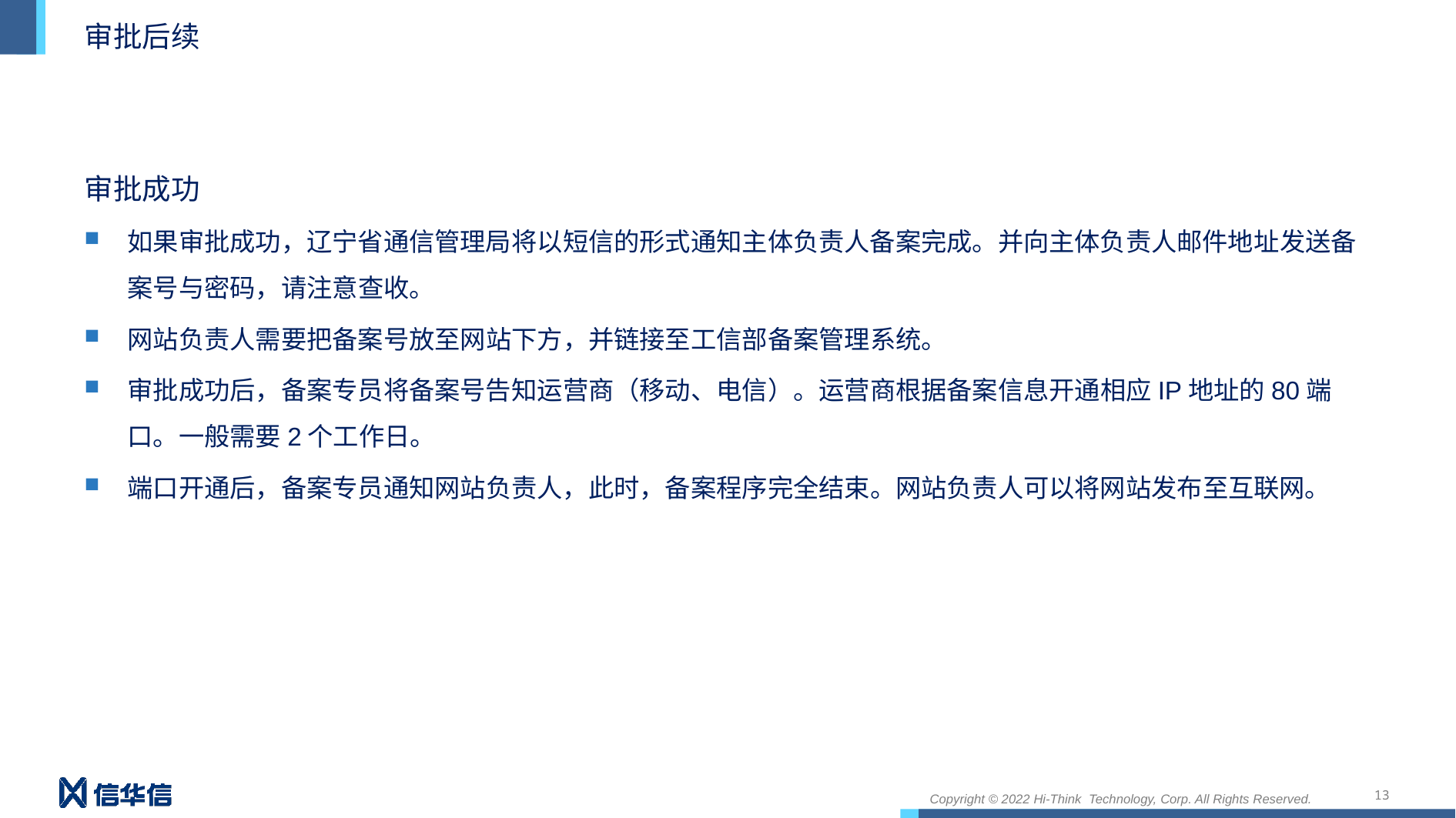

# 审批后续
审批成功
如果审批成功，辽宁省通信管理局将以短信的形式通知主体负责人备案完成。并向主体负责人邮件地址发送备案号与密码，请注意查收。
网站负责人需要把备案号放至网站下方，并链接至工信部备案管理系统。
审批成功后，备案专员将备案号告知运营商（移动、电信）。运营商根据备案信息开通相应IP地址的80端口。一般需要2个工作日。
端口开通后，备案专员通知网站负责人，此时，备案程序完全结束。网站负责人可以将网站发布至互联网。

13